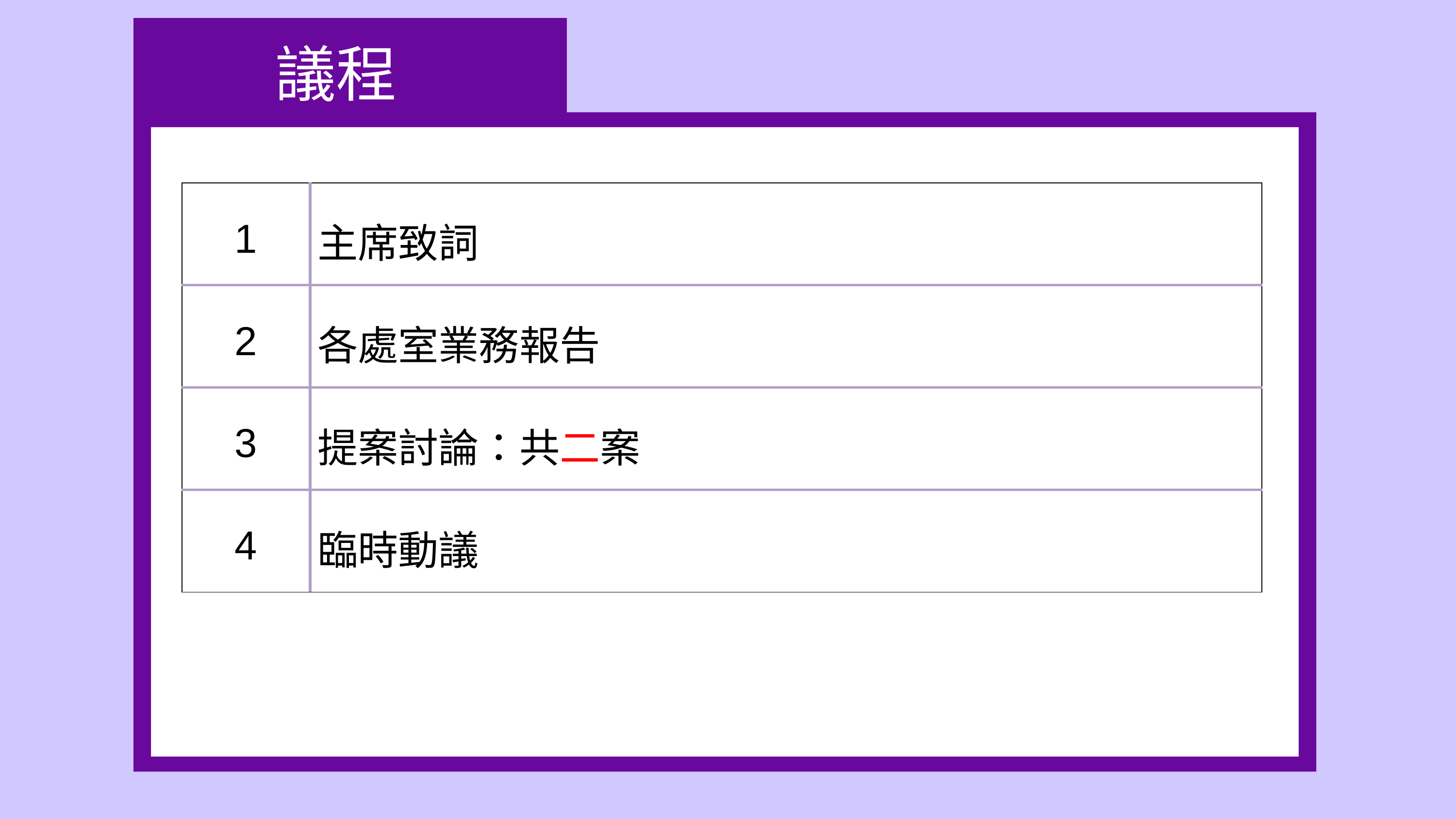

INTRODUCTION
議程

| 1 | 主席致詞 |
| --- | --- |
| 2 | 各處室業務報告 |
| 3 | 提案討論：共二案 |
| 4 | 臨時動議 |